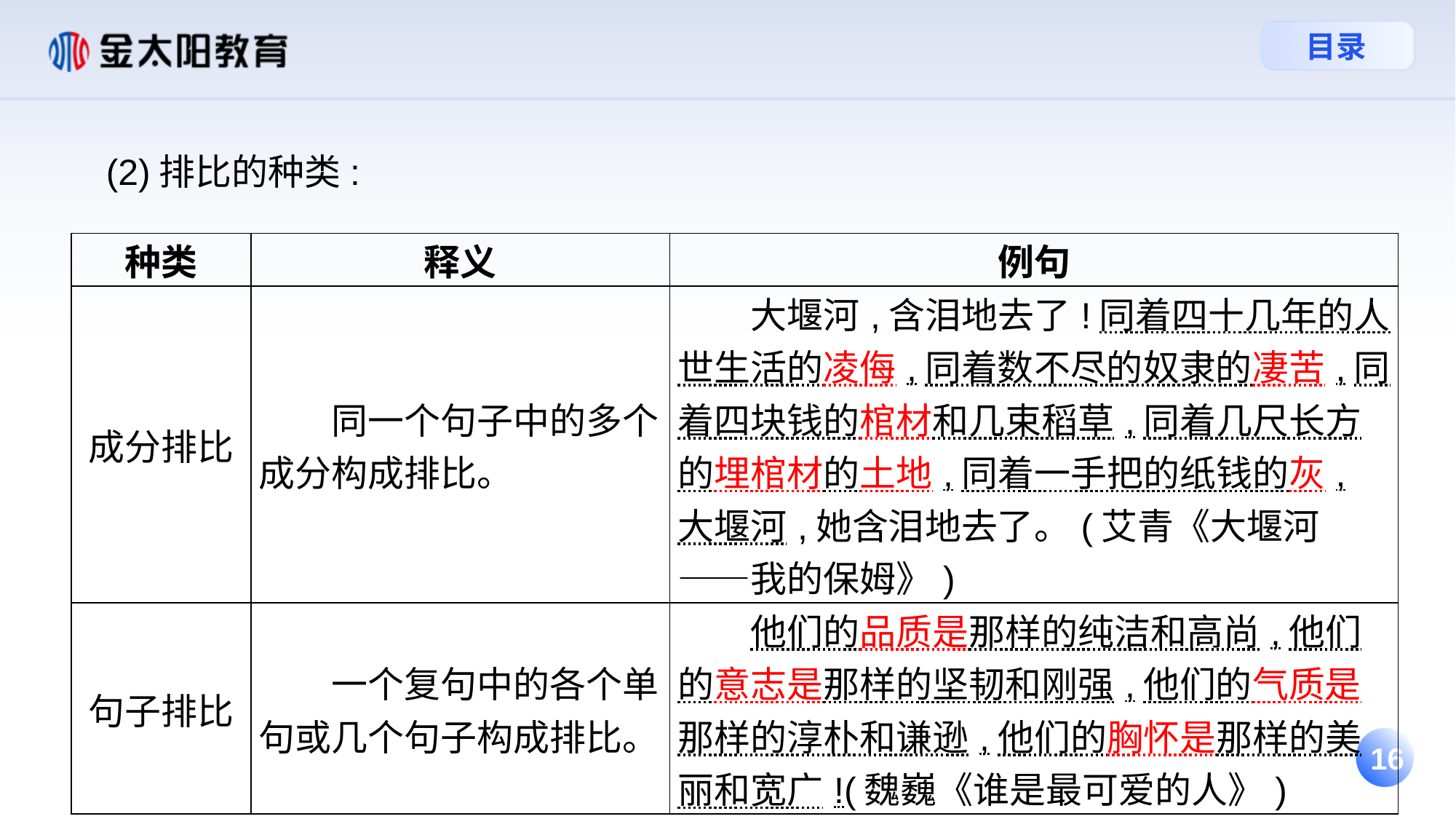

(2)排比的种类:
| 种类 | 释义 | 例句 |
| --- | --- | --- |
| 成分排比 | 同一个句子中的多个成分构成排比。 | 大堰河,含泪地去了!同着四十几年的人世生活的凌侮,同着数不尽的奴隶的凄苦,同着四块钱的棺材和几束稻草,同着几尺长方的埋棺材的土地,同着一手把的纸钱的灰,大堰河,她含泪地去了。(艾青《大堰河——我的保姆》) |
| 句子排比 | 一个复句中的各个单句或几个句子构成排比。 | 他们的品质是那样的纯洁和高尚,他们的意志是那样的坚韧和刚强,他们的气质是那样的淳朴和谦逊,他们的胸怀是那样的美丽和宽广!(魏巍《谁是最可爱的人》) |